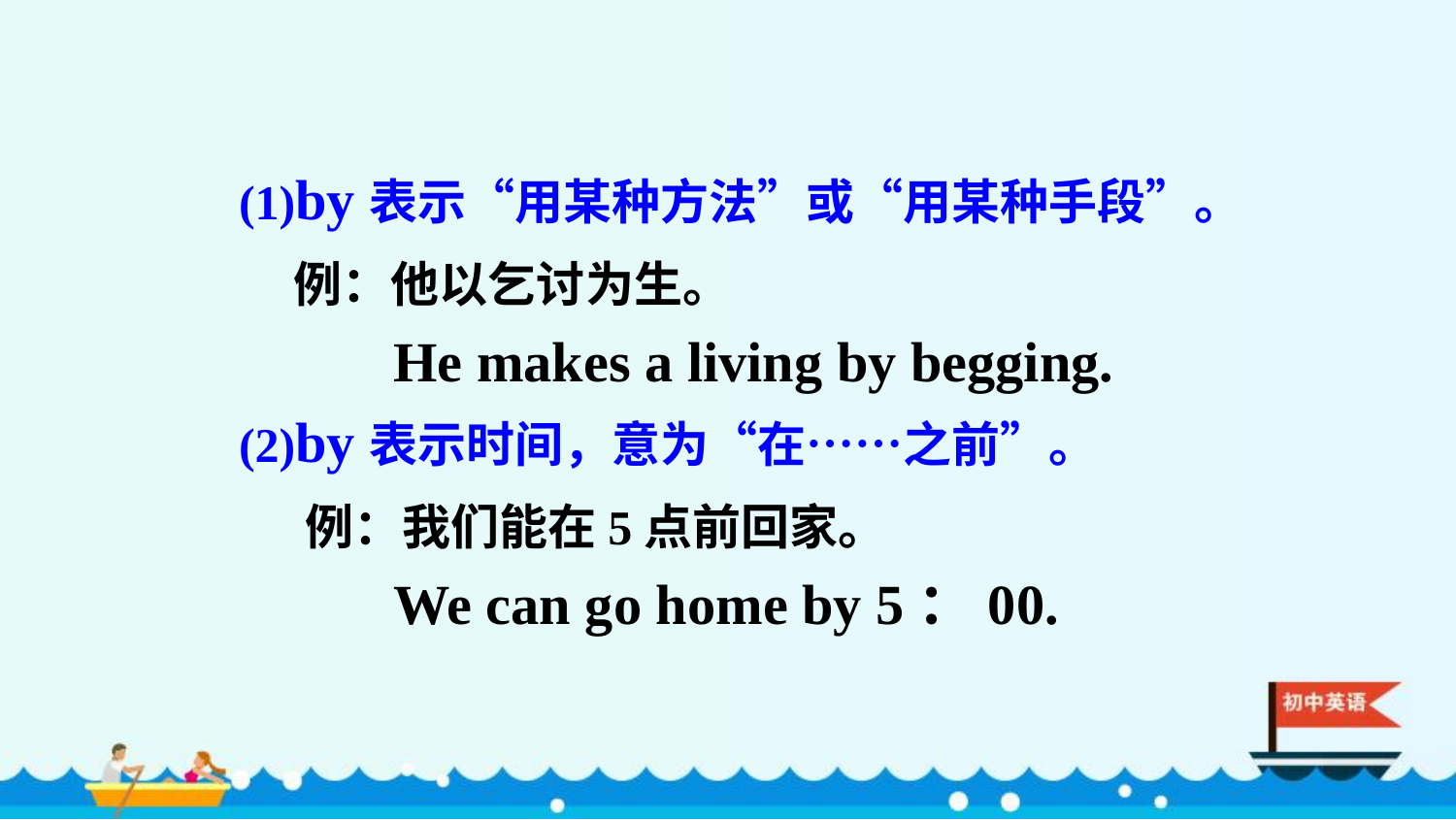

(1)by表示“用某种方法”或“用某种手段”。
    例：他以乞讨为生。
           He makes a living by begging.
(2)by表示时间，意为“在……之前”。
     例：我们能在5点前回家。
           We can go home by 5：00.